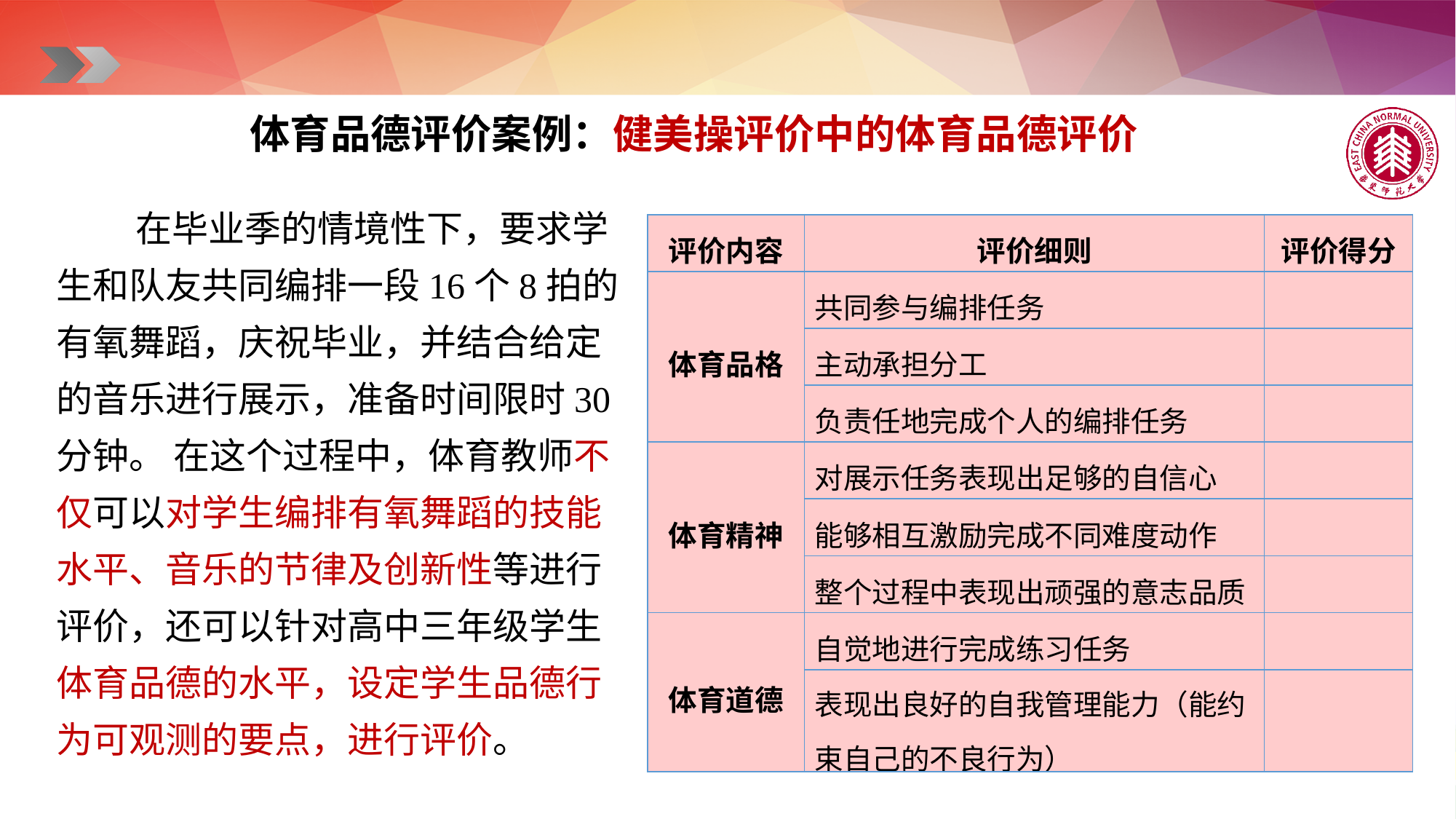

体育品德评价案例：健美操评价中的体育品德评价
  在毕业季的情境性下，要求学生和队友共同编排一段16个8拍的有氧舞蹈，庆祝毕业，并结合给定的音乐进行展示，准备时间限时30分钟。 在这个过程中，体育教师不仅可以对学生编排有氧舞蹈的技能水平、音乐的节律及创新性等进行评价，还可以针对高中三年级学生体育品德的水平，设定学生品德行为可观测的要点，进行评价。
| 评价内容 | 评价细则 | 评价得分 |
| --- | --- | --- |
| 体育品格 | 共同参与编排任务 |  |
|  | 主动承担分工 |  |
|  | 负责任地完成个人的编排任务 |  |
| 体育精神 | 对展示任务表现出足够的自信心 |  |
|  | 能够相互激励完成不同难度动作 |  |
|  | 整个过程中表现出顽强的意志品质 |  |
| 体育道德 | 自觉地进行完成练习任务 |  |
|  | 表现出良好的自我管理能力（能约束自己的不良行为） |  |